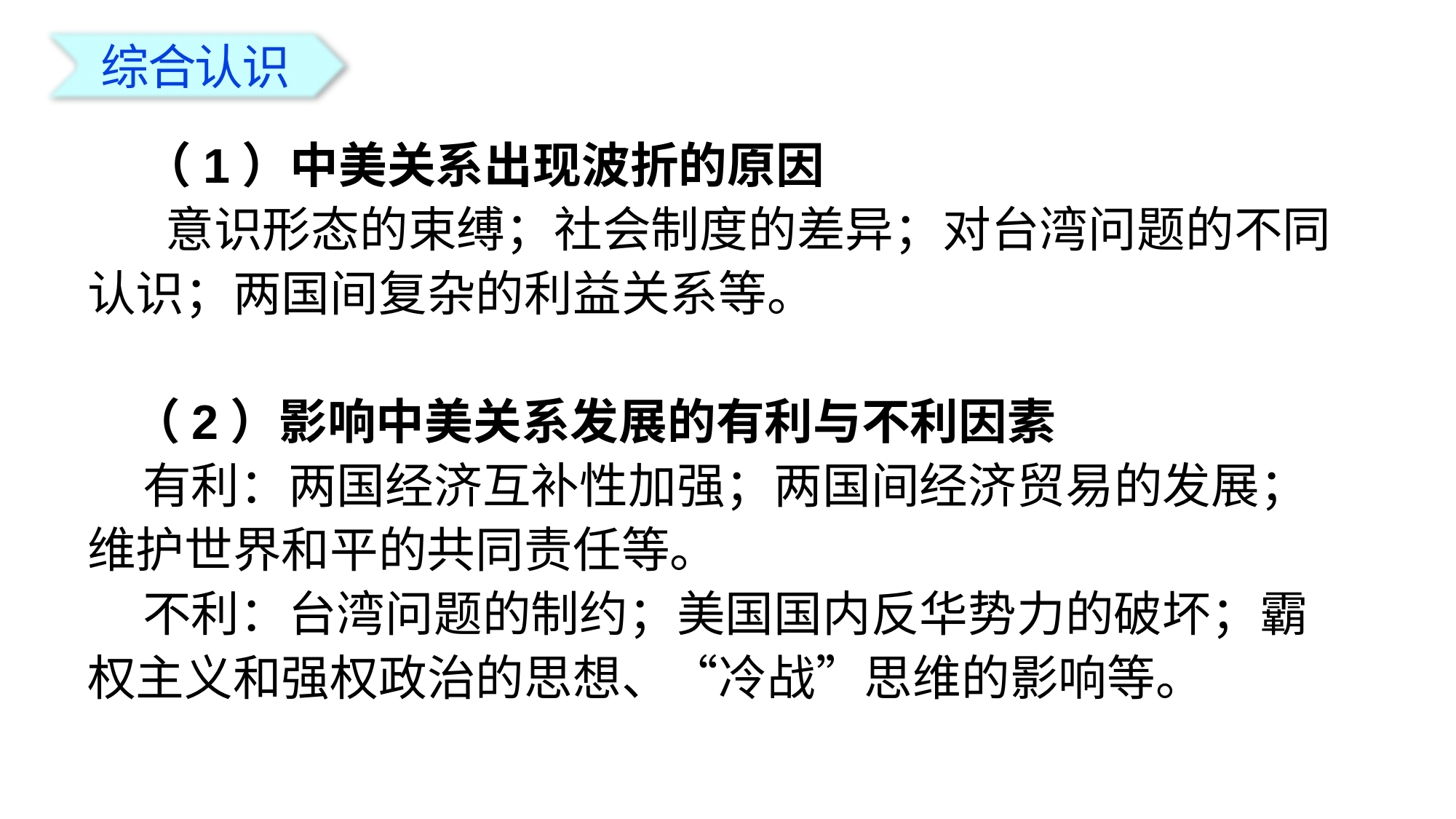

综合认识
    （1）中美关系出现波折的原因
      意识形态的束缚；社会制度的差异；对台湾问题的不同认识；两国间复杂的利益关系等。

   （2）影响中美关系发展的有利与不利因素
    有利：两国经济互补性加强；两国间经济贸易的发展；维护世界和平的共同责任等。
    不利：台湾问题的制约；美国国内反华势力的破坏；霸权主义和强权政治的思想、“冷战”思维的影响等。